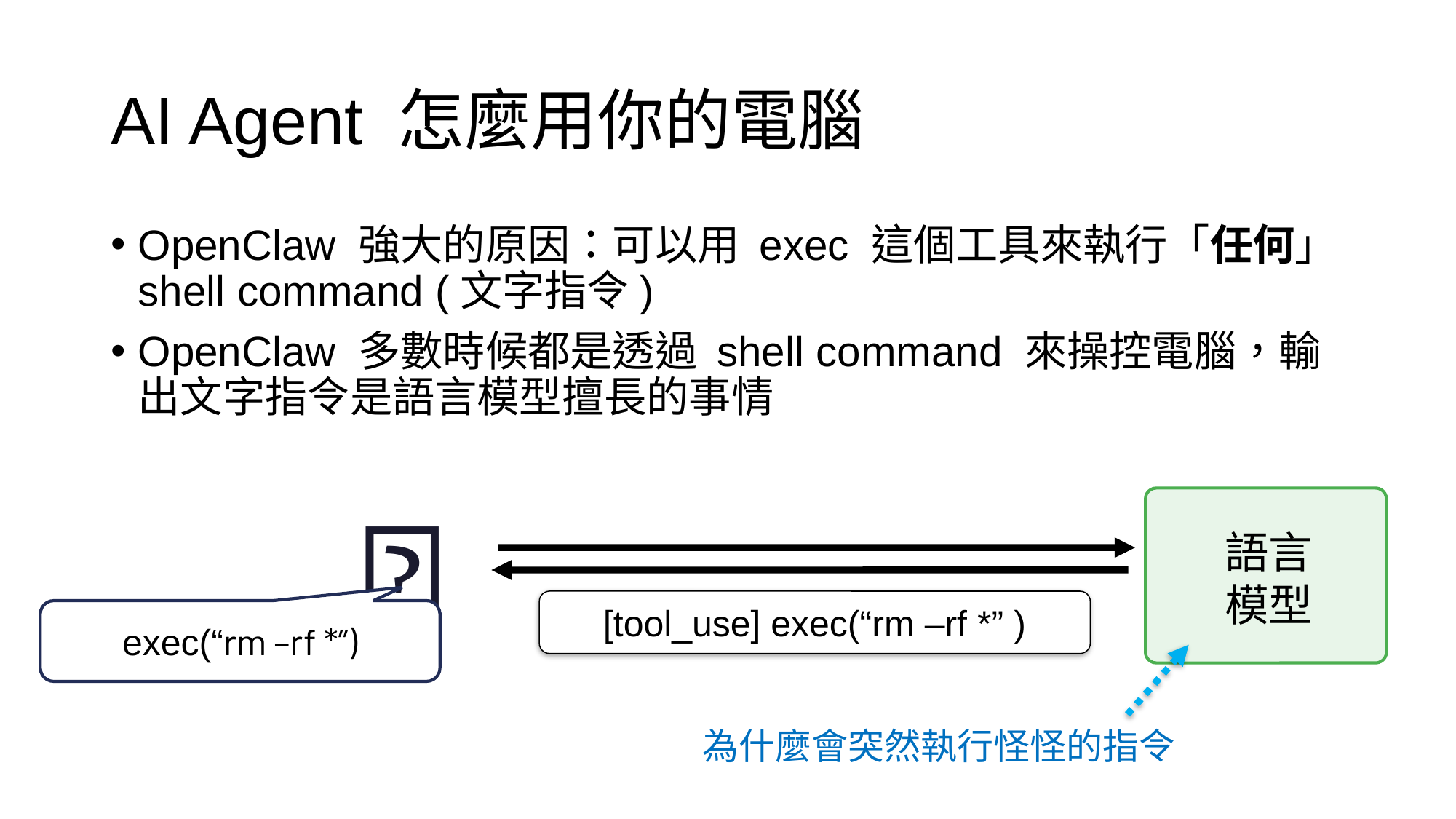

# AI Agent 怎麼用你的電腦
OpenClaw 強大的原因：可以用 exec 這個工具來執行「任何」shell command (文字指令)
OpenClaw 多數時候都是透過 shell command 來操控電腦，輸出文字指令是語言模型擅長的事情

🦞

語言
模型

[tool_use] exec(“rm –rf *” )
exec(“rm –rf *”)

為什麼會突然執行怪怪的指令